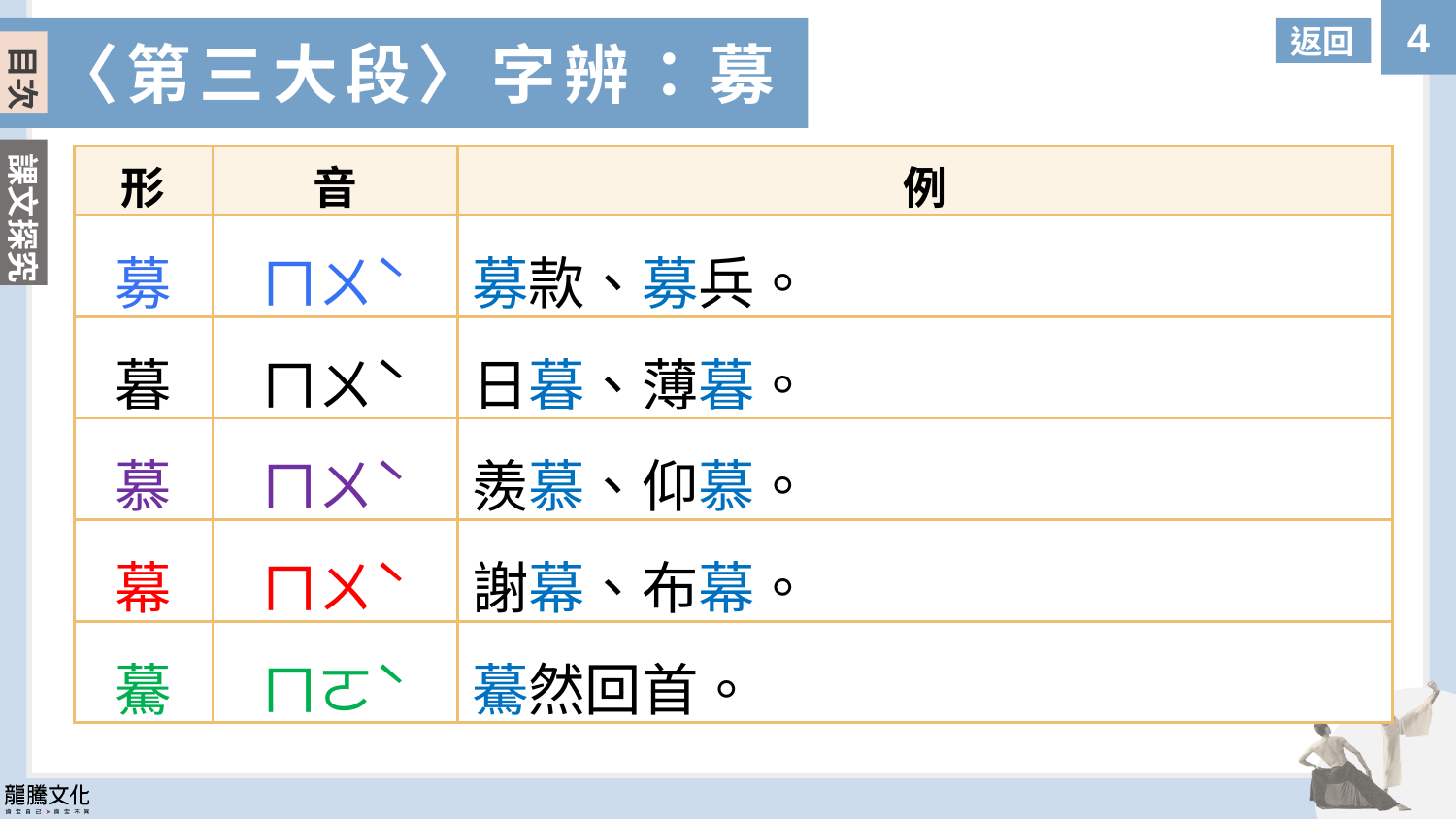

返回
〈第三大段〉字辨：募
目次
| 形 | 音 | 例 |
| --- | --- | --- |
| 募 | ㄇㄨˋ | 募款、募兵。 |
| 暮 | ㄇㄨˋ | 日暮、薄暮。 |
| 慕 | ㄇㄨˋ | 羨慕、仰慕。 |
| 幕 | ㄇㄨˋ | 謝幕、布幕。 |
| 驀 | ㄇㄛˋ | 驀然回首。 |